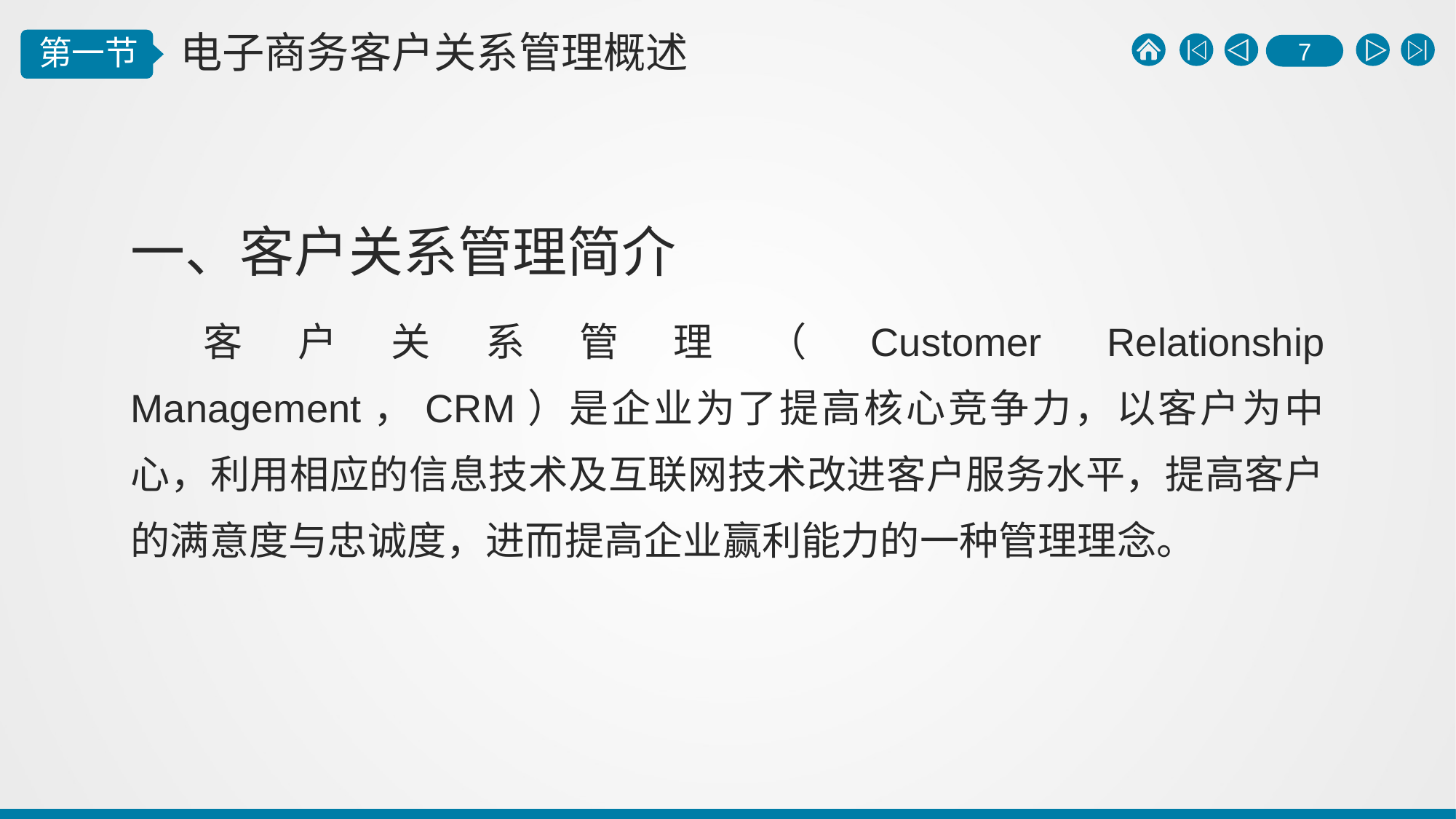

一、客户关系管理简介
客户关系管理（Customer Relationship Management，CRM）是企业为了提高核心竞争力，以客户为中心，利用相应的信息技术及互联网技术改进客户服务水平，提高客户的满意度与忠诚度，进而提高企业赢利能力的一种管理理念。